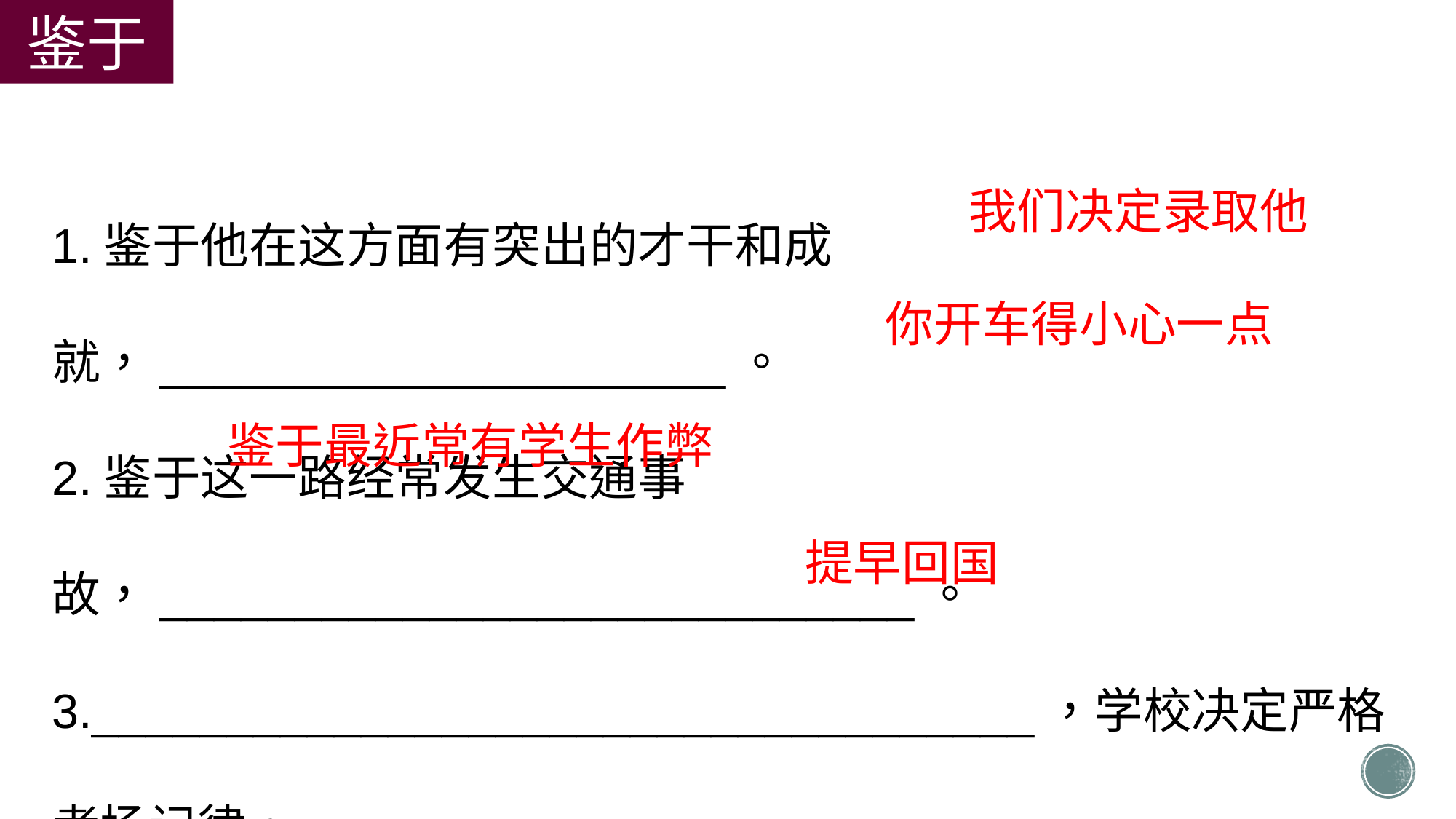

鉴于
1.鉴于他在这方面有突出的才干和成就，_____________________。
2.鉴于这一路经常发生交通事故，____________________________。
3.___________________________________，学校决定严格考场记律。
4.鉴于上述情况，____________________________________________。
我们决定录取他
你开车得小心一点
鉴于最近常有学生作弊
提早回国